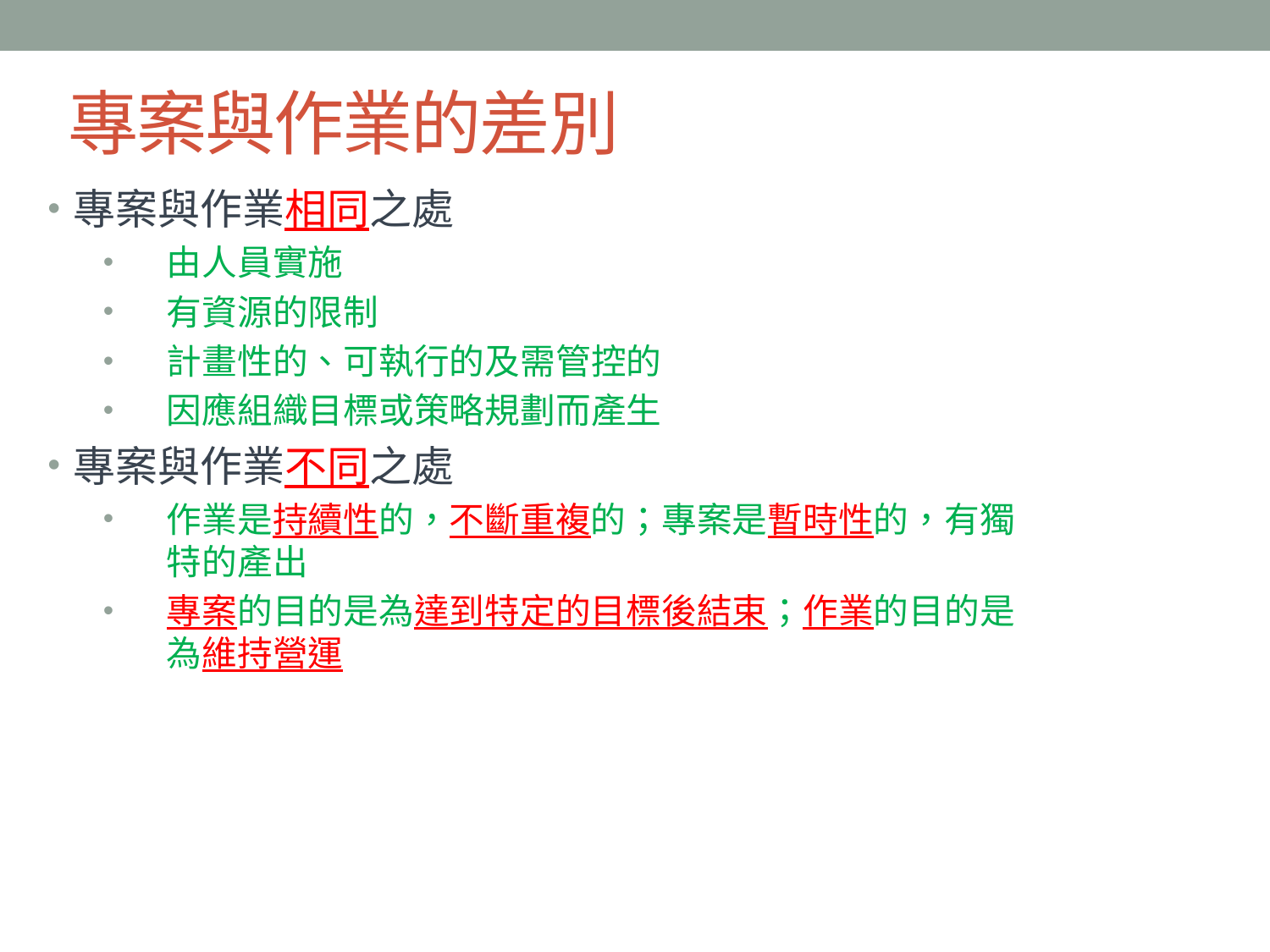

# 專案與作業的差別
專案與作業相同之處
由人員實施
有資源的限制
計畫性的、可執行的及需管控的
因應組織目標或策略規劃而產生
專案與作業不同之處
作業是持續性的，不斷重複的；專案是暫時性的，有獨特的產出
專案的目的是為達到特定的目標後結束；作業的目的是為維持營運